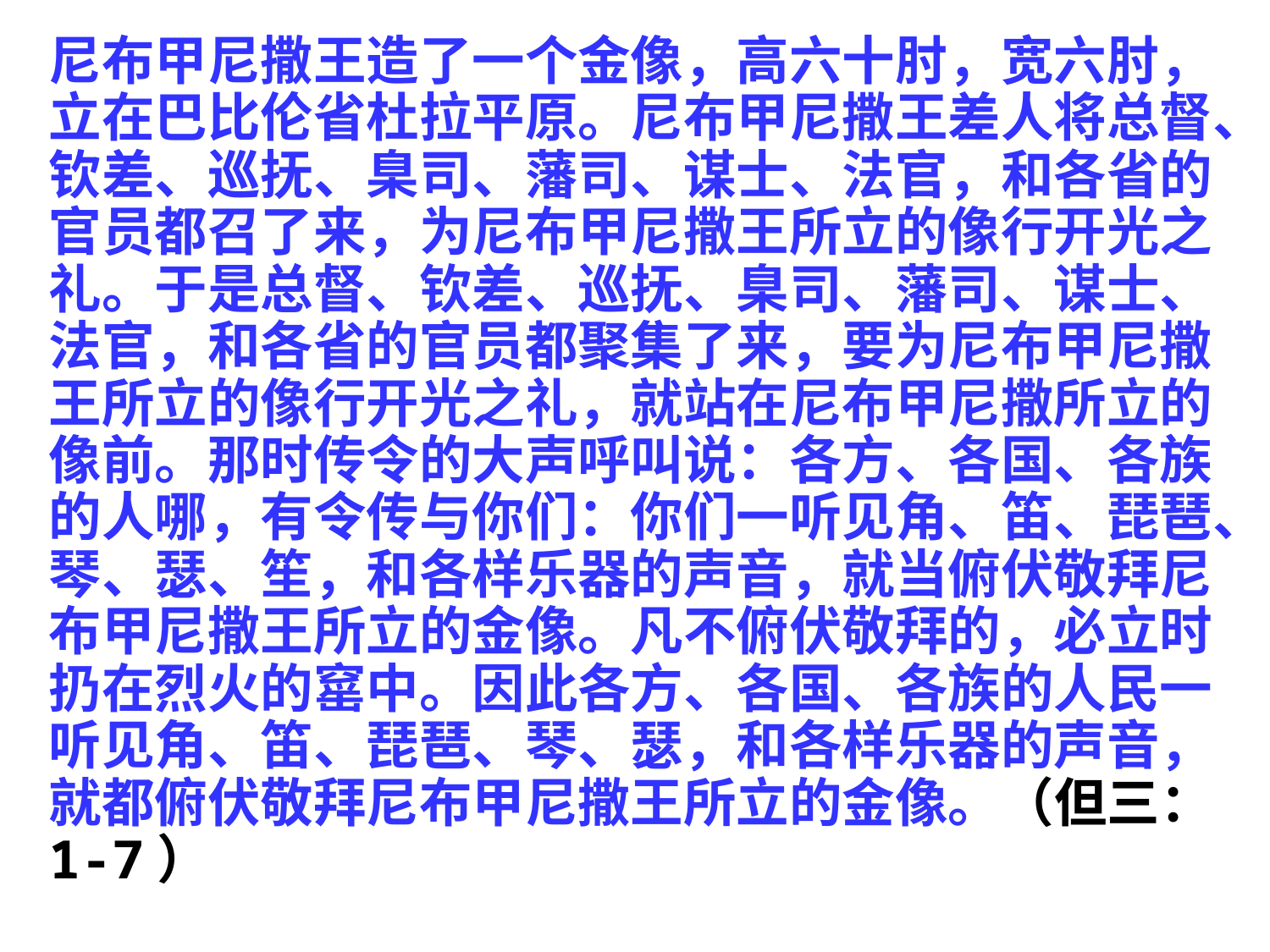

尼布甲尼撒王造了一个金像，高六十肘，宽六肘，立在巴比伦省杜拉平原。尼布甲尼撒王差人将总督、钦差、巡抚、臬司、藩司、谋士、法官，和各省的官员都召了来，为尼布甲尼撒王所立的像行开光之礼。于是总督、钦差、巡抚、臬司、藩司、谋士、法官，和各省的官员都聚集了来，要为尼布甲尼撒王所立的像行开光之礼，就站在尼布甲尼撒所立的像前。那时传令的大声呼叫说：各方、各国、各族的人哪，有令传与你们：你们一听见角、笛、琵琶、琴、瑟、笙，和各样乐器的声音，就当俯伏敬拜尼布甲尼撒王所立的金像。凡不俯伏敬拜的，必立时扔在烈火的窰中。因此各方、各国、各族的人民一听见角、笛、琵琶、琴、瑟，和各样乐器的声音，就都俯伏敬拜尼布甲尼撒王所立的金像。（但三：1-7）